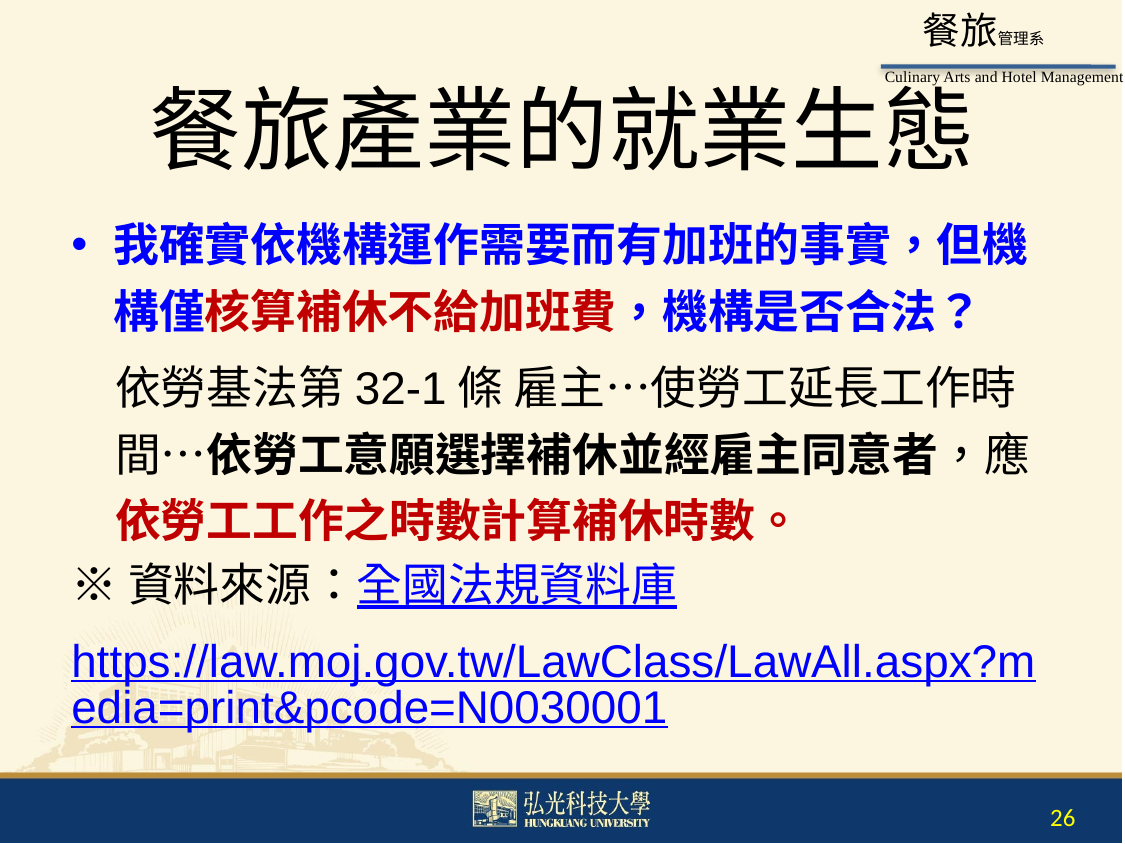

# 餐旅產業的就業生態
我確實依機構運作需要而有加班的事實，但機構僅核算補休不給加班費，機構是否合法？
依勞基法第32-1條 雇主…使勞工延長工作時間…依勞工意願選擇補休並經雇主同意者，應依勞工工作之時數計算補休時數。
※資料來源：全國法規資料庫
https://law.moj.gov.tw/LawClass/LawAll.aspx?media=print&pcode=N0030001
26